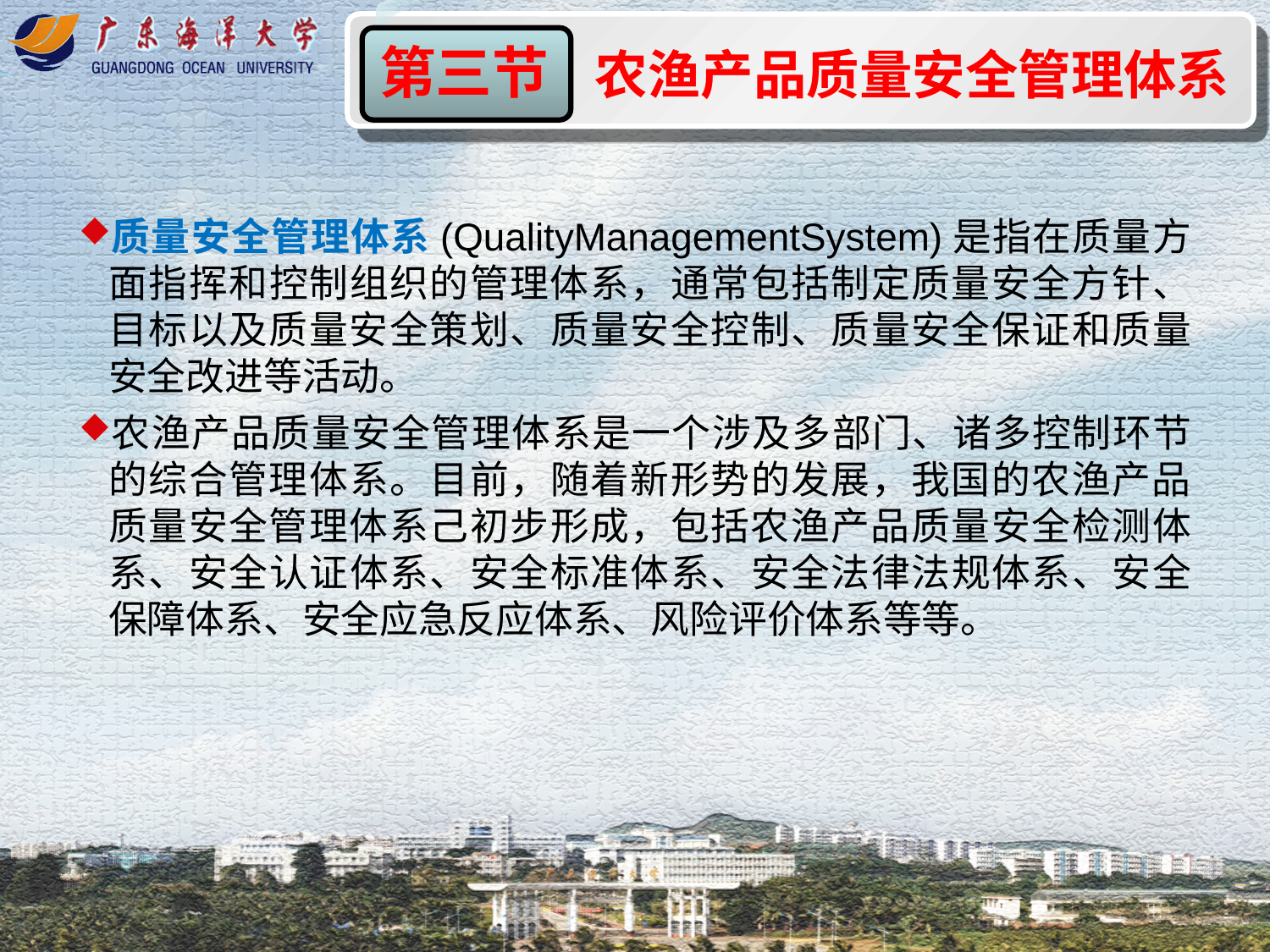

农渔产品质量安全管理体系

第三节
质量安全管理体系(QualityManagementSystem)是指在质量方面指挥和控制组织的管理体系，通常包括制定质量安全方针、目标以及质量安全策划、质量安全控制、质量安全保证和质量安全改进等活动。
农渔产品质量安全管理体系是一个涉及多部门、诸多控制环节的综合管理体系。目前，随着新形势的发展，我国的农渔产品质量安全管理体系己初步形成，包括农渔产品质量安全检测体系、安全认证体系、安全标准体系、安全法律法规体系、安全保障体系、安全应急反应体系、风险评价体系等等。